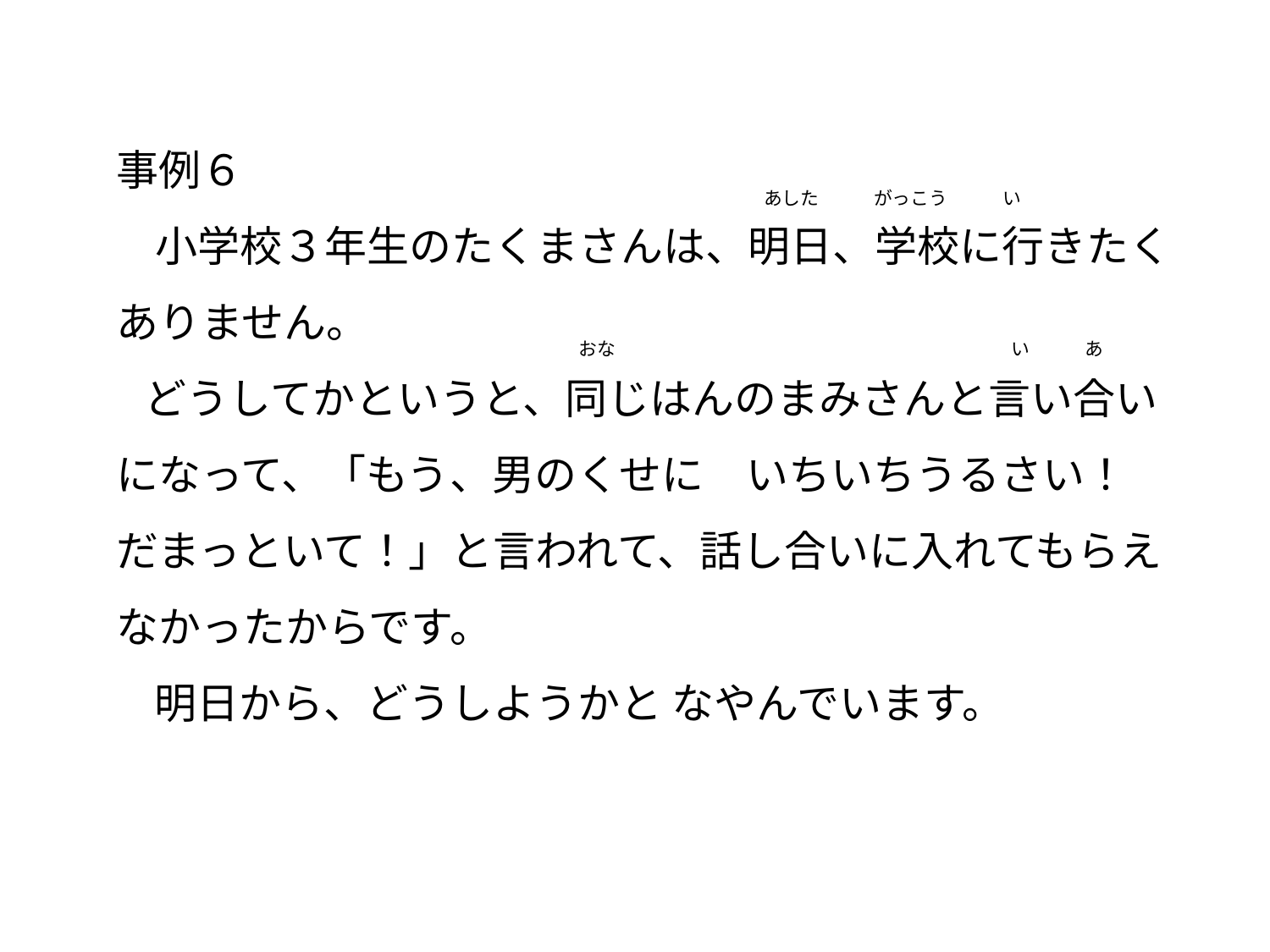

# 事例６
   小学校３年生のたくまさんは、明日、学校に行きたくありません。
   どうしてかというと、同じはんのまみさんと言い合いになって、「もう、男のくせに　いちいちうるさい！
だまっといて！」と言われて、話し合いに入れてもらえなかったからです。
    明日から、どうしようかと なやんでいます。
あした　　　がっこう　　　い
おな
　い　　　あ